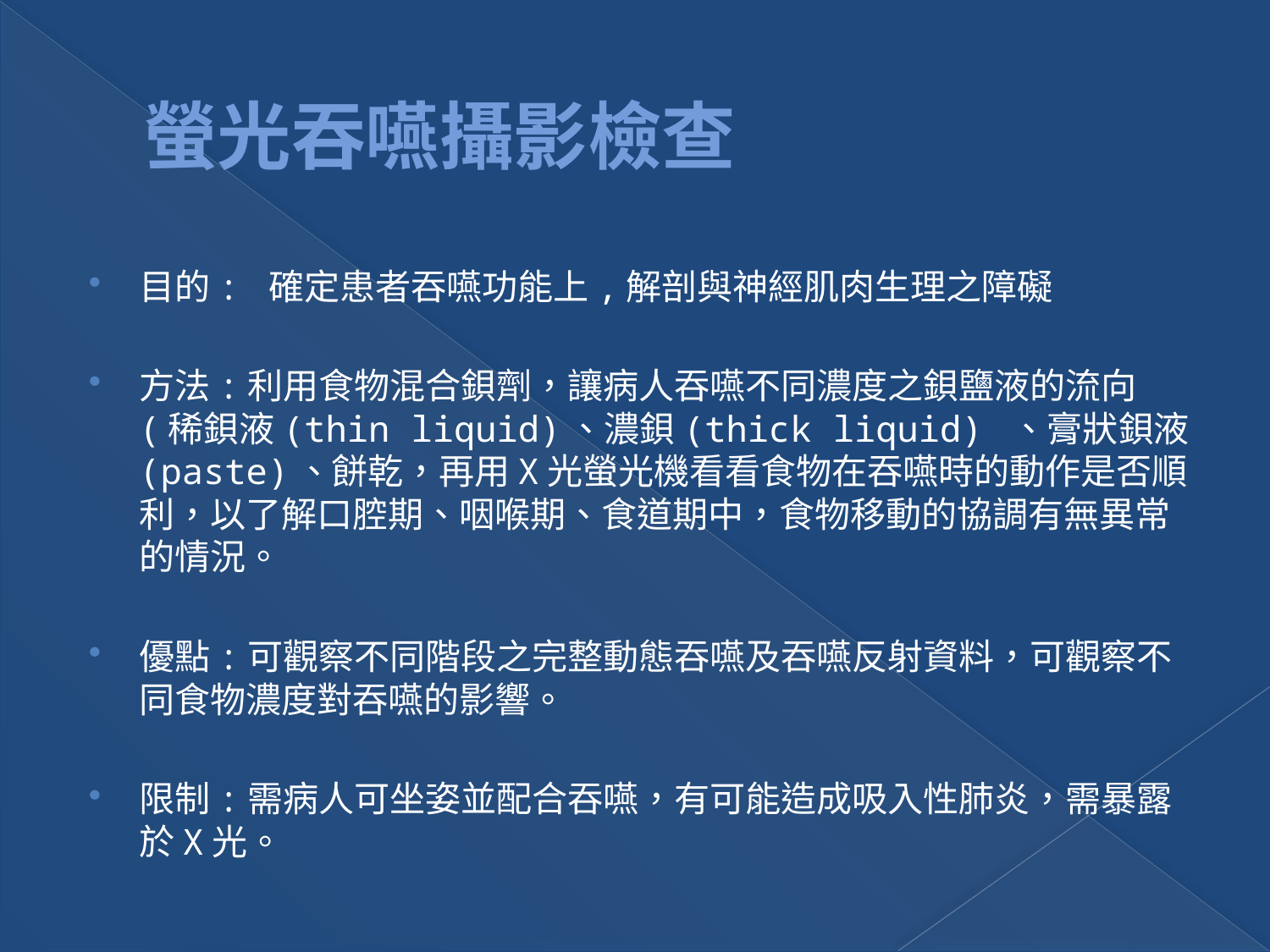

# 螢光吞嚥攝影檢查
目的: 確定患者吞嚥功能上,解剖與神經肌肉生理之障礙

方法:利用食物混合鋇劑，讓病人吞嚥不同濃度之鋇鹽液的流向(稀鋇液(thin liquid)、濃鋇(thick liquid) 、膏狀鋇液(paste)、餅乾，再用X光螢光機看看食物在吞嚥時的動作是否順利，以了解口腔期、咽喉期、食道期中，食物移動的協調有無異常的情況。

優點:可觀察不同階段之完整動態吞嚥及吞嚥反射資料，可觀察不同食物濃度對吞嚥的影響。

限制:需病人可坐姿並配合吞嚥，有可能造成吸入性肺炎，需暴露於X光。